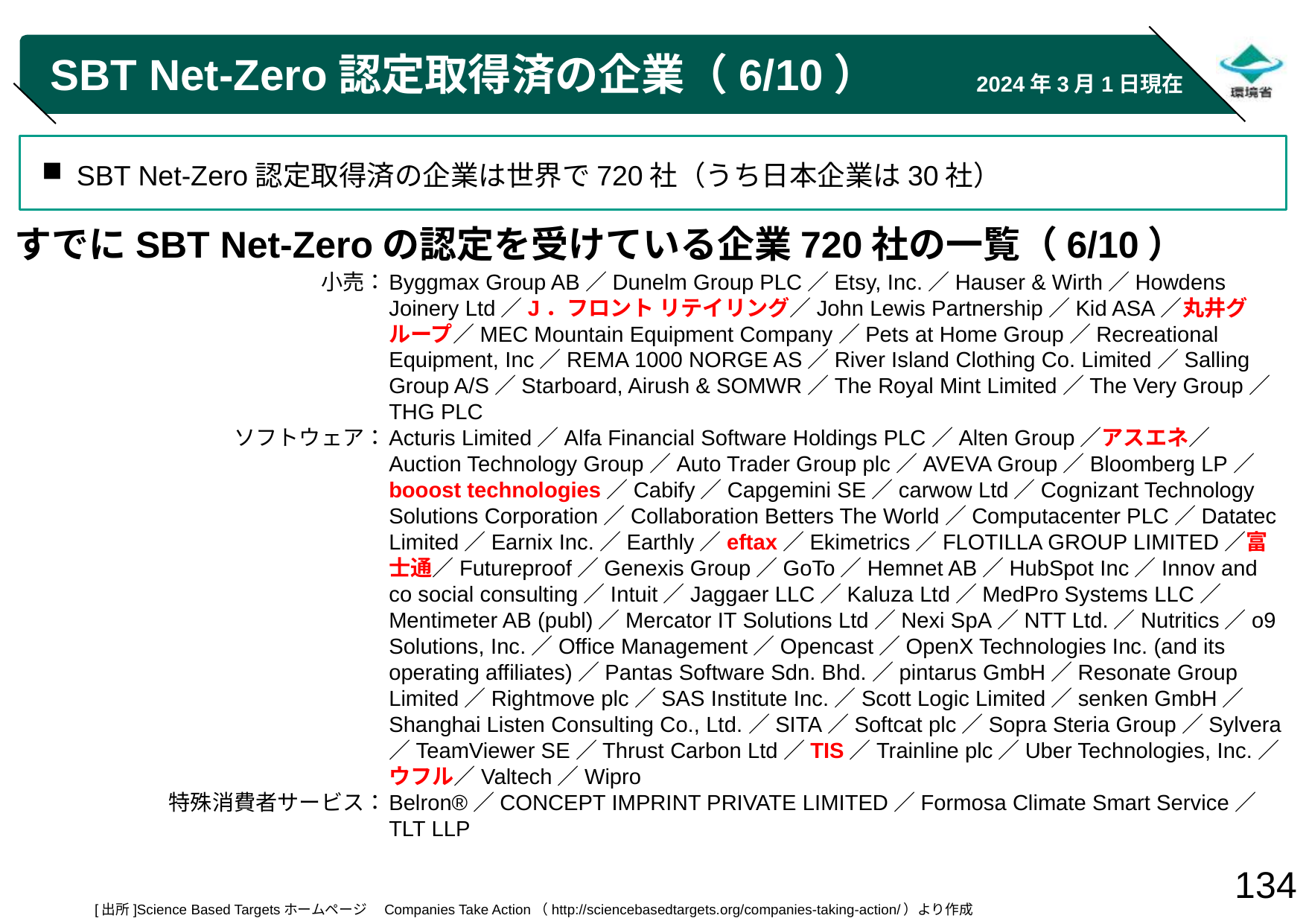

# SBT Net-Zero認定取得済の企業（6/10）
2024年3月1日現在
SBT Net-Zero認定取得済の企業は世界で720社（うち日本企業は30社）
すでにSBT Net-Zeroの認定を受けている企業720社の一覧（6/10）
小売：

ソフトウェア：

特殊消費者サービス：
Byggmax Group AB／Dunelm Group PLC／Etsy, Inc.／Hauser & Wirth／Howdens Joinery Ltd／J．フロント リテイリング／John Lewis Partnership／Kid ASA／丸井グループ／MEC Mountain Equipment Company／Pets at Home Group／Recreational Equipment, Inc／REMA 1000 NORGE AS／River Island Clothing Co. Limited／Salling Group A/S／Starboard, Airush & SOMWR／The Royal Mint Limited／The Very Group／THG PLC
Acturis Limited／Alfa Financial Software Holdings PLC／Alten Group／アスエネ／Auction Technology Group／Auto Trader Group plc／AVEVA Group／Bloomberg LP／booost technologies／Cabify／Capgemini SE／carwow Ltd／Cognizant Technology Solutions Corporation／Collaboration Betters The World／Computacenter PLC／Datatec Limited／Earnix Inc.／Earthly／eftax／Ekimetrics／FLOTILLA GROUP LIMITED／富士通／Futureproof／Genexis Group／GoTo／Hemnet AB／HubSpot Inc／Innov and co social consulting／Intuit／Jaggaer LLC／Kaluza Ltd／MedPro Systems LLC／Mentimeter AB (publ)／Mercator IT Solutions Ltd／Nexi SpA／NTT Ltd.／Nutritics／o9 Solutions, Inc.／Office Management／Opencast／OpenX Technologies Inc. (and its operating affiliates)／Pantas Software Sdn. Bhd.／pintarus GmbH／Resonate Group Limited／Rightmove plc／SAS Institute Inc.／Scott Logic Limited／senken GmbH／Shanghai Listen Consulting Co., Ltd.／SITA／Softcat plc／Sopra Steria Group／Sylvera／TeamViewer SE／Thrust Carbon Ltd／TIS／Trainline plc／Uber Technologies, Inc.／ウフル／Valtech／Wipro
Belron®／CONCEPT IMPRINT PRIVATE LIMITED／Formosa Climate Smart Service／TLT LLP

[出所]Science Based Targetsホームページ　Companies Take Action（http://sciencebasedtargets.org/companies-taking-action/）より作成